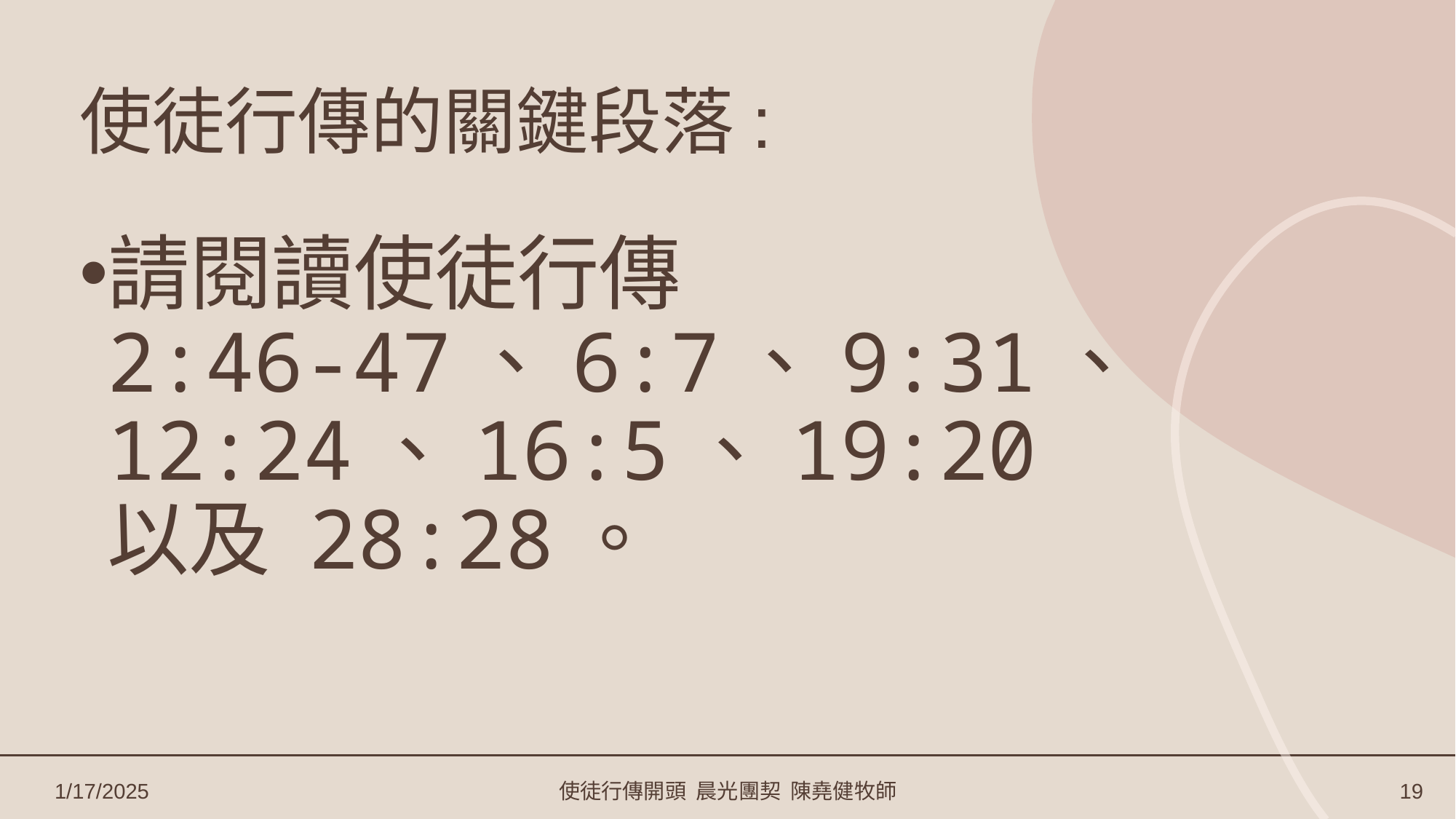

# 使徒行傳的關鍵段落:
請閱讀使徒行傳
2:46-47、6:7、9:31、12:24、16:5、19:20 以及 28:28。
1/17/2025
使徒行傳開頭  晨光團契  陳堯健牧師
19